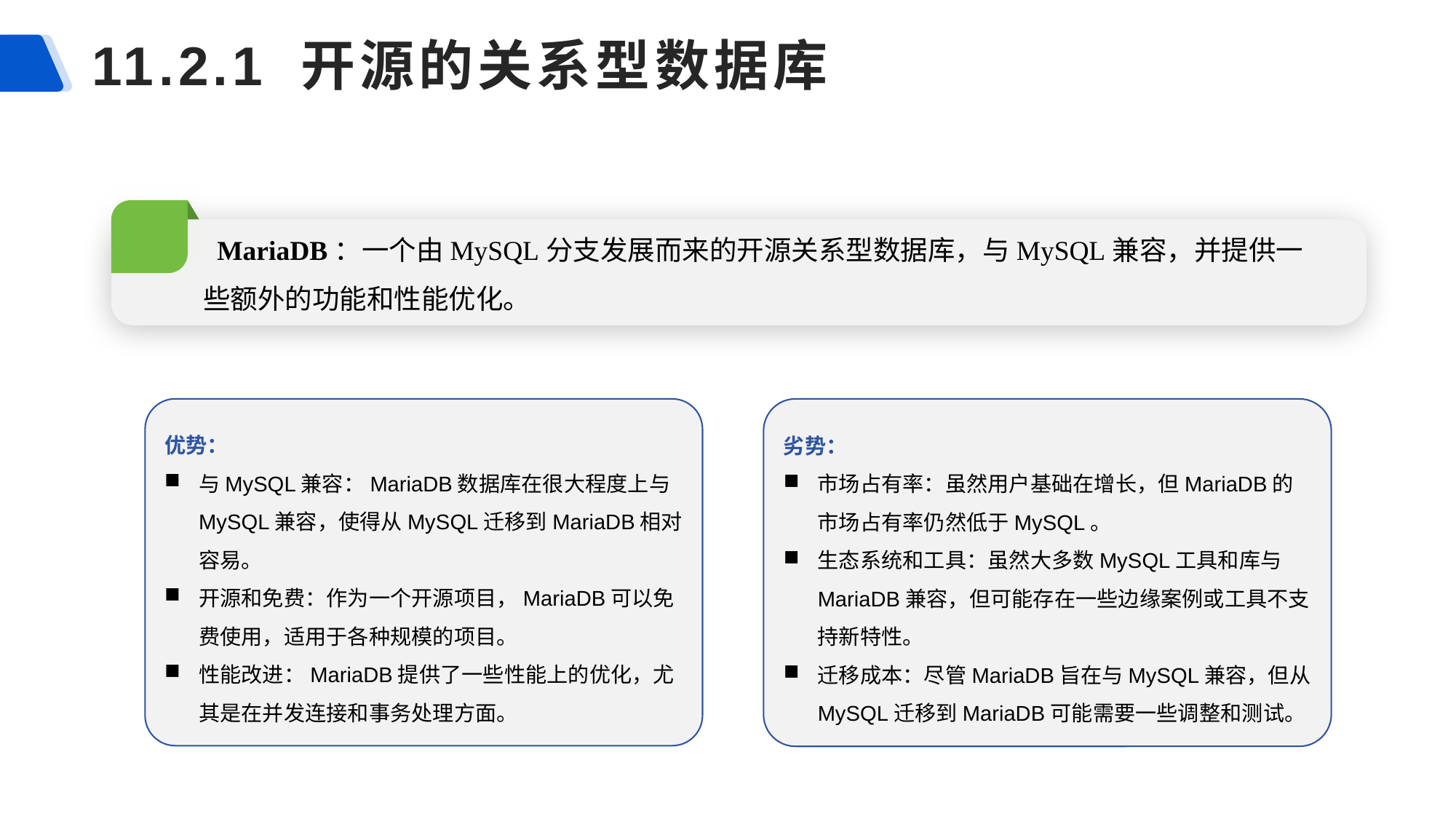

# 11.2.1 开源的关系型数据库

  MariaDB：一个由MySQL分支发展而来的开源关系型数据库，与MySQL兼容，并提供一些额外的功能和性能优化。
优势：
与MySQL兼容：MariaDB数据库在很大程度上与MySQL兼容，使得从MySQL迁移到MariaDB相对容易。
开源和免费：作为一个开源项目，MariaDB可以免费使用，适用于各种规模的项目。
性能改进：MariaDB提供了一些性能上的优化，尤其是在并发连接和事务处理方面。
劣势：
市场占有率：虽然用户基础在增长，但MariaDB的市场占有率仍然低于MySQL。
生态系统和工具：虽然大多数MySQL工具和库与MariaDB兼容，但可能存在一些边缘案例或工具不支持新特性。
迁移成本：尽管MariaDB旨在与MySQL兼容，但从MySQL迁移到MariaDB可能需要一些调整和测试。